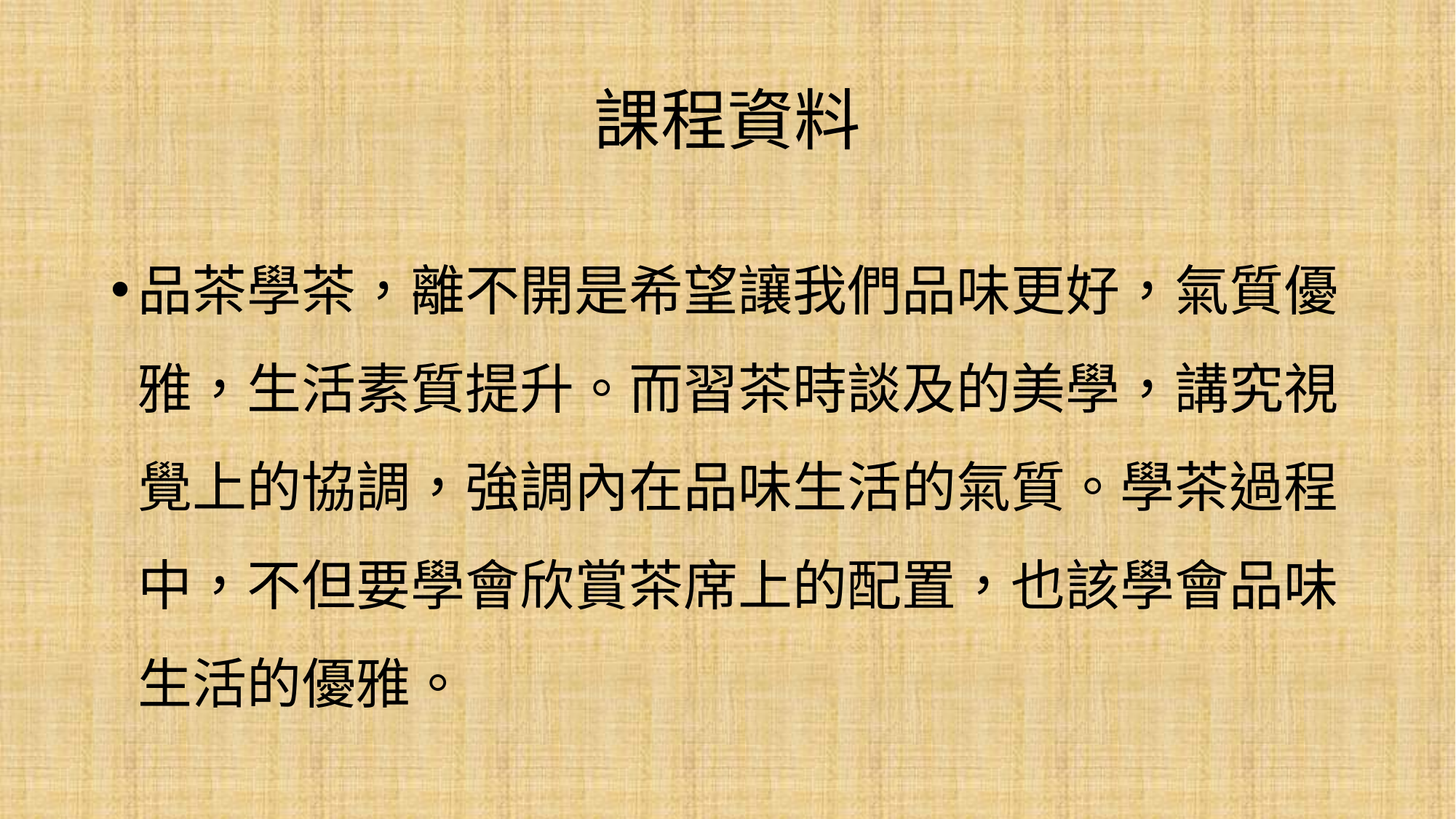

# 課程資料
品茶學茶，離不開是希望讓我們品味更好，氣質優雅，生活素質提升。而習茶時談及的美學，講究視覺上的協調，強調內在品味生活的氣質。學茶過程中，不但要學會欣賞茶席上的配置，也該學會品味生活的優雅。